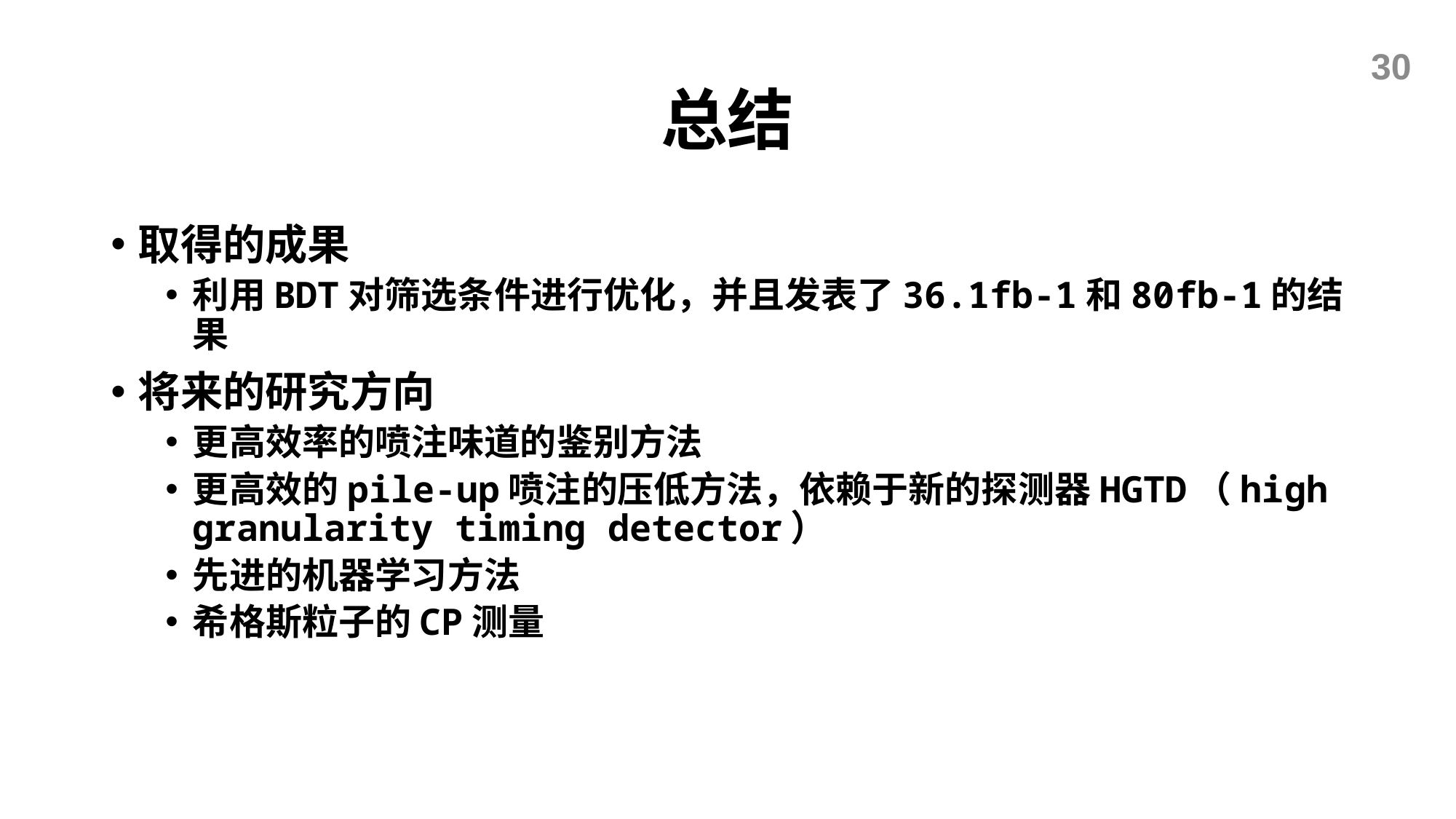

# 总结
30
取得的成果
利用BDT对筛选条件进行优化，并且发表了36.1fb-1和80fb-1的结果
将来的研究方向
更高效率的喷注味道的鉴别方法
更高效的pile-up喷注的压低方法，依赖于新的探测器HGTD（high granularity timing detector）
先进的机器学习方法
希格斯粒子的CP测量